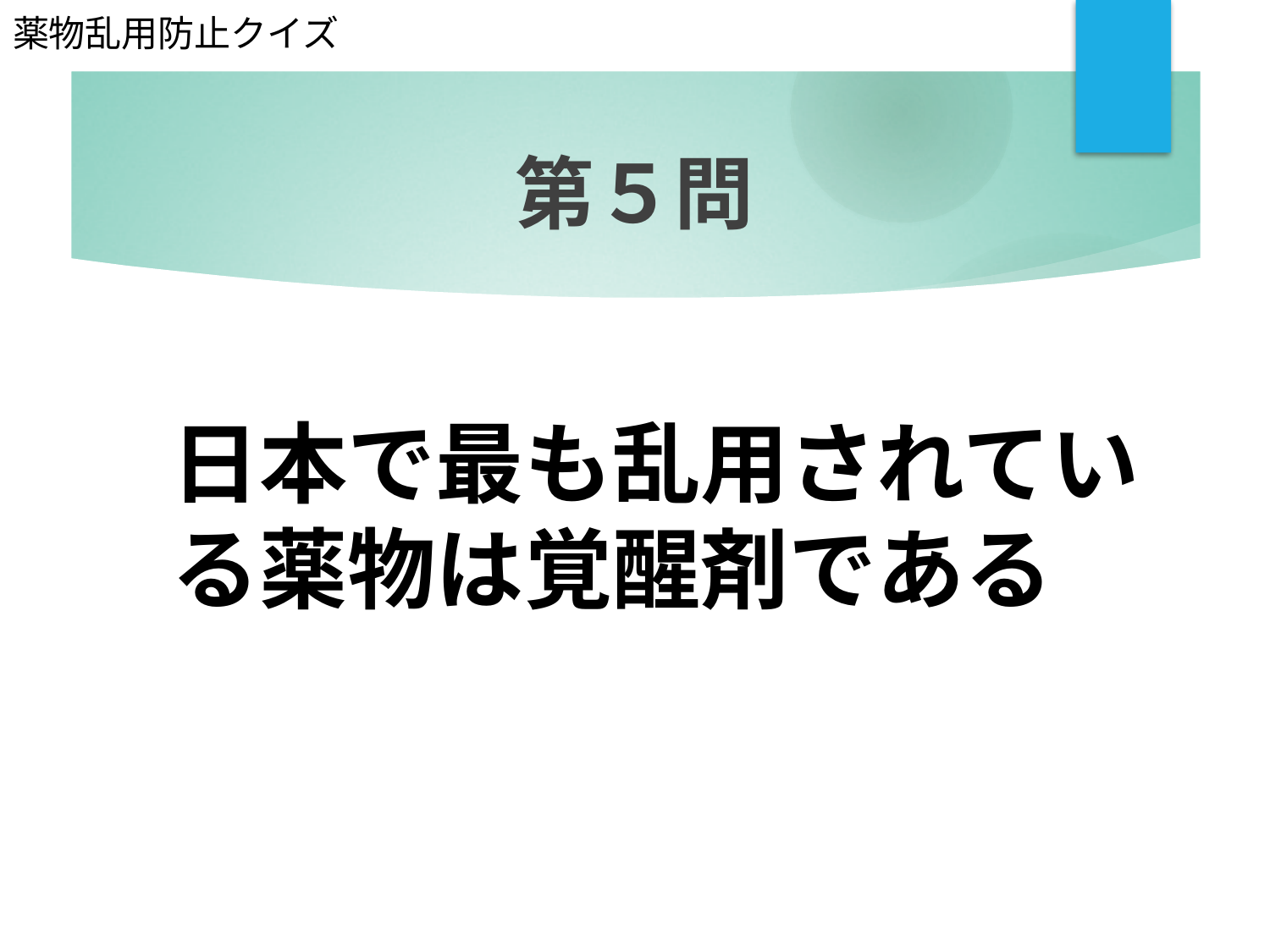

# 薬物乱用防止クイズ
第５問
日本で最も乱用されている薬物は覚醒剤である